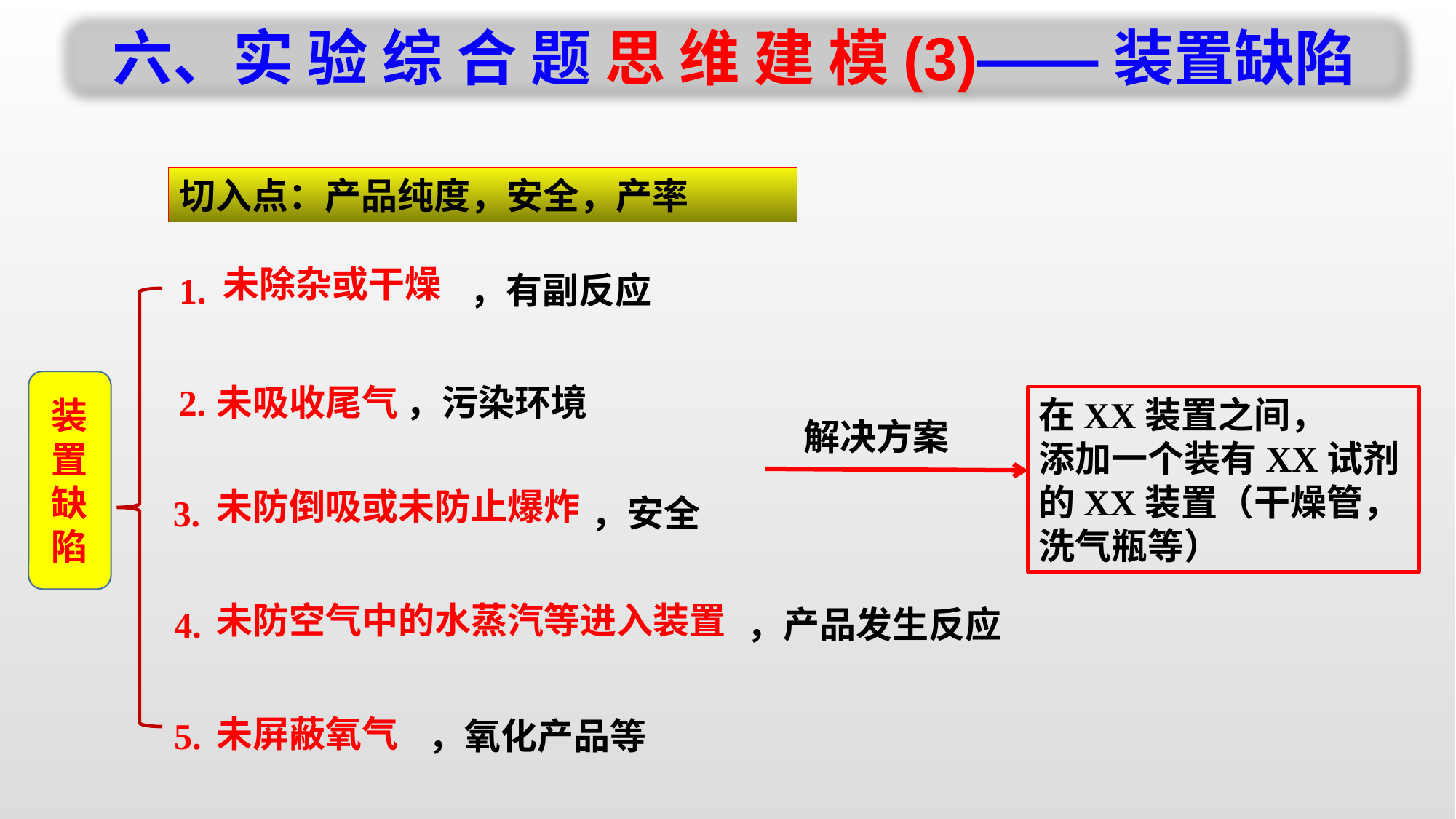

六、实 验 综 合 题 思 维 建 模(3)——装置缺陷
切入点：产品纯度，安全，产率
1.                            ，有副反应
未除杂或干燥

2.                     ，污染环境
装置缺陷
未吸收尾气
在XX装置之间，
添加一个装有XX试剂的XX装置（干燥管，洗气瓶等）
解决方案
3.                                          ，安全
未防倒吸或未防止爆炸
4.                                                           ，产品发生反应
未防空气中的水蒸汽等进入装置
5.                        ，氧化产品等
未屏蔽氧气